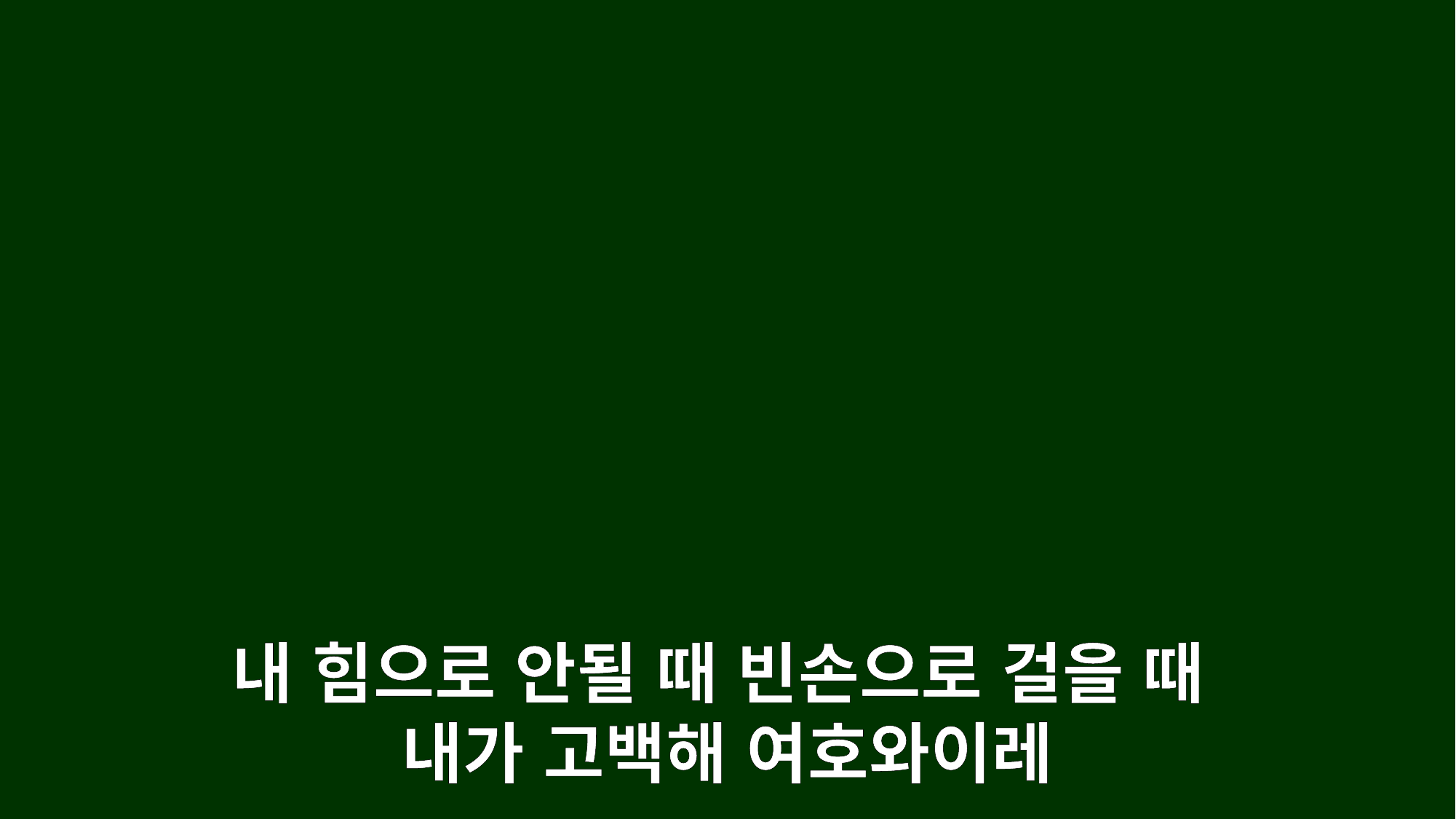

내 힘으로 안될 때 빈손으로 걸을 때
내가 고백해 여호와이레